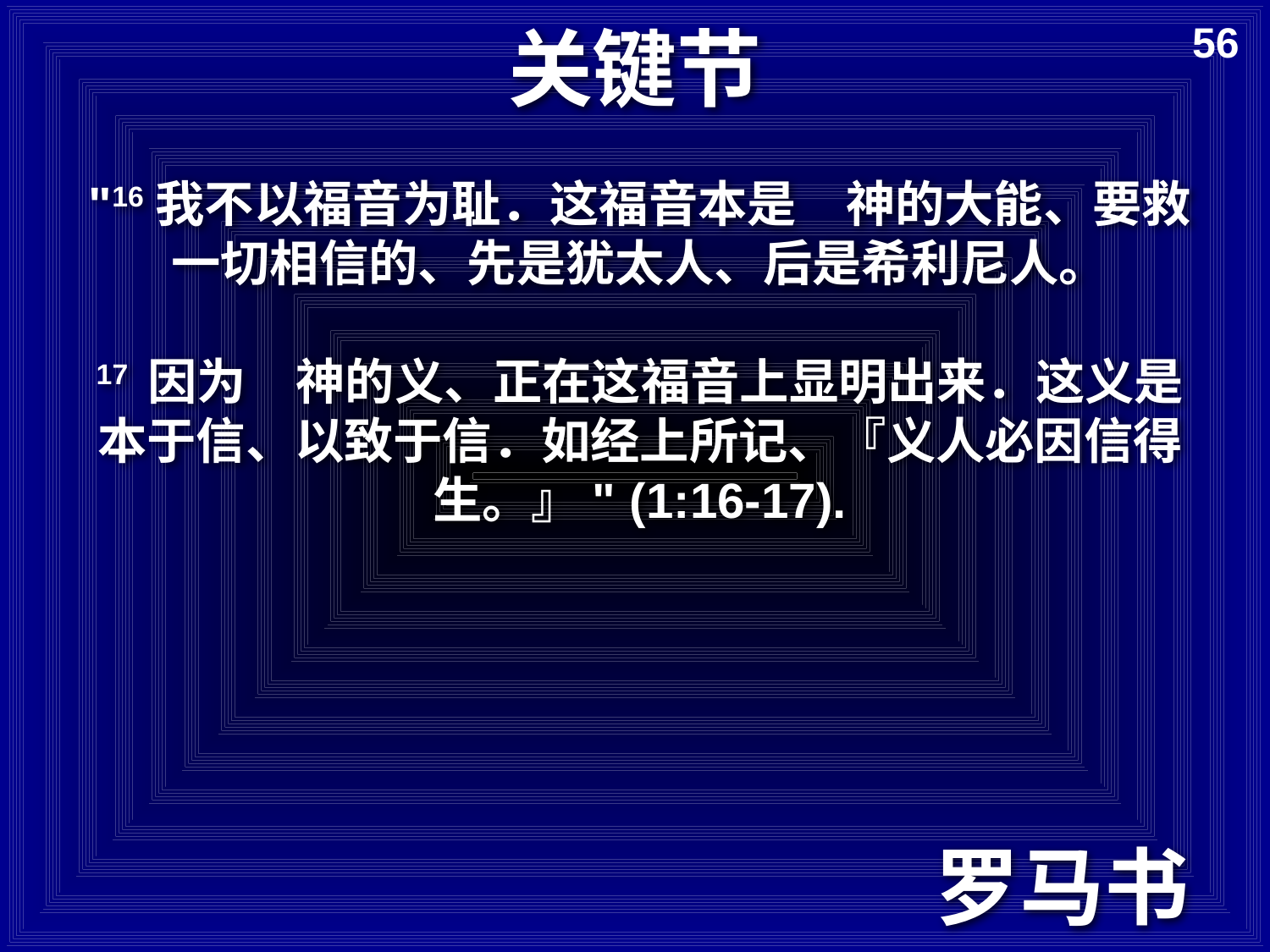

# 关键节
56

"16我不以福音为耻．这福音本是　神的大能、要救一切相信的、先是犹太人、后是希利尼人。
17 因为　神的义、正在这福音上显明出来．这义是本于信、以致于信．如经上所记、『义人必因信得生。』" (1:16-17).
罗马书